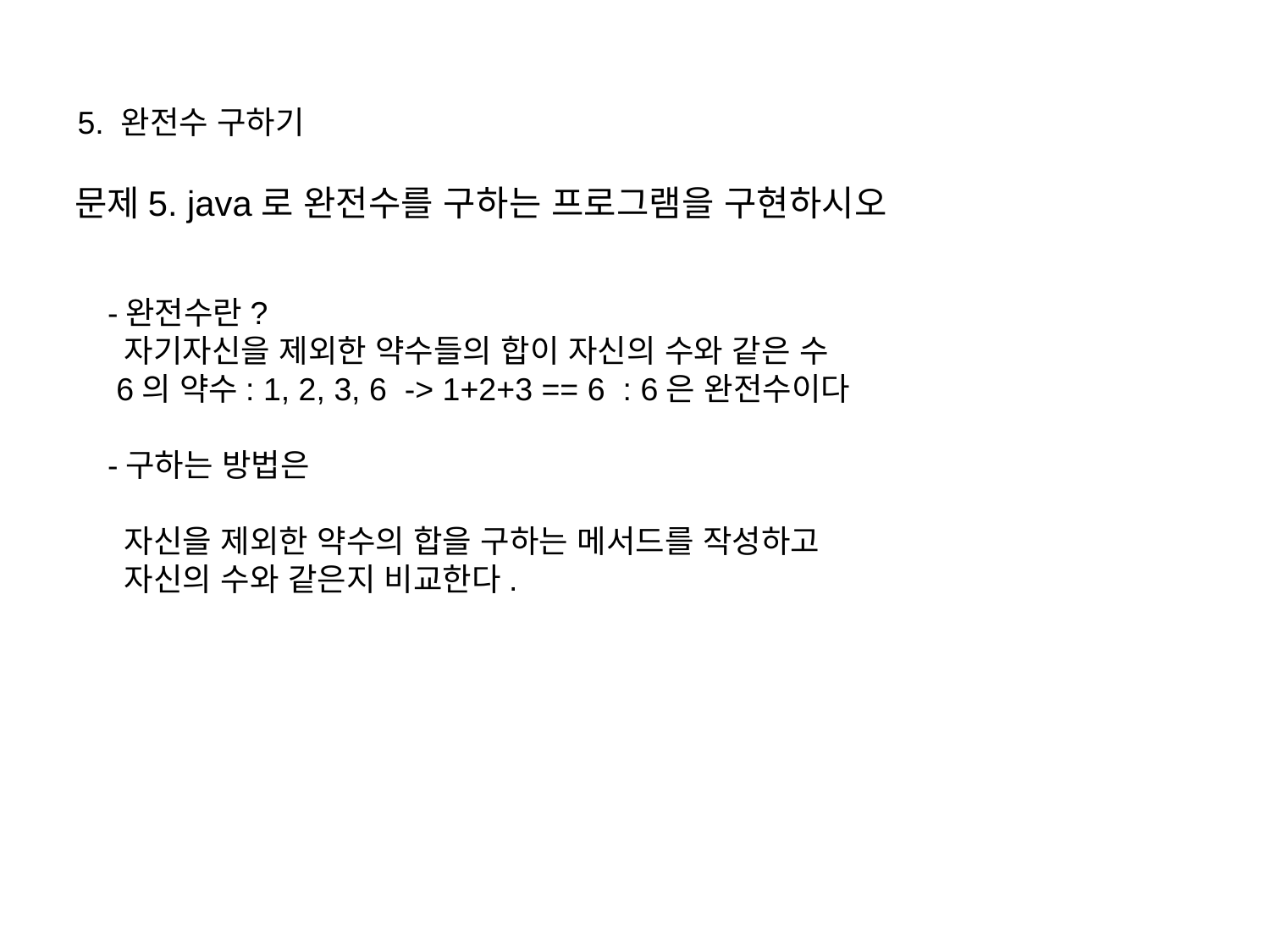

5. 완전수 구하기
문제5. java로 완전수를 구하는 프로그램을 구현하시오
-완전수란?
 자기자신을 제외한 약수들의 합이 자신의 수와 같은 수
 6의 약수: 1, 2, 3, 6  -> 1+2+3 == 6  : 6은 완전수이다

-구하는 방법은

 자신을 제외한 약수의 합을 구하는 메서드를 작성하고
 자신의 수와 같은지 비교한다.